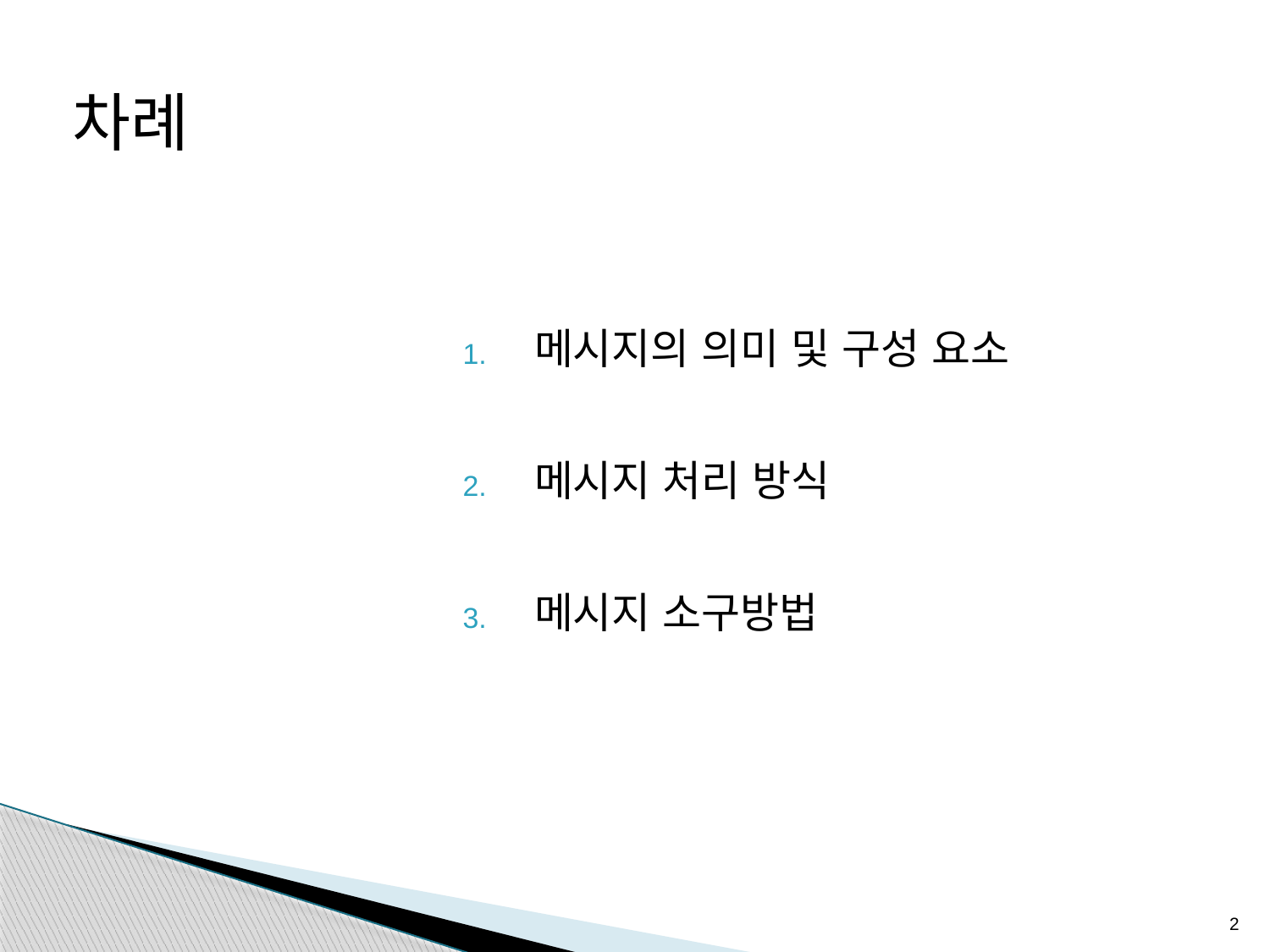

차례
메시지의 의미 및 구성 요소

메시지 처리 방식

메시지 소구방법
2